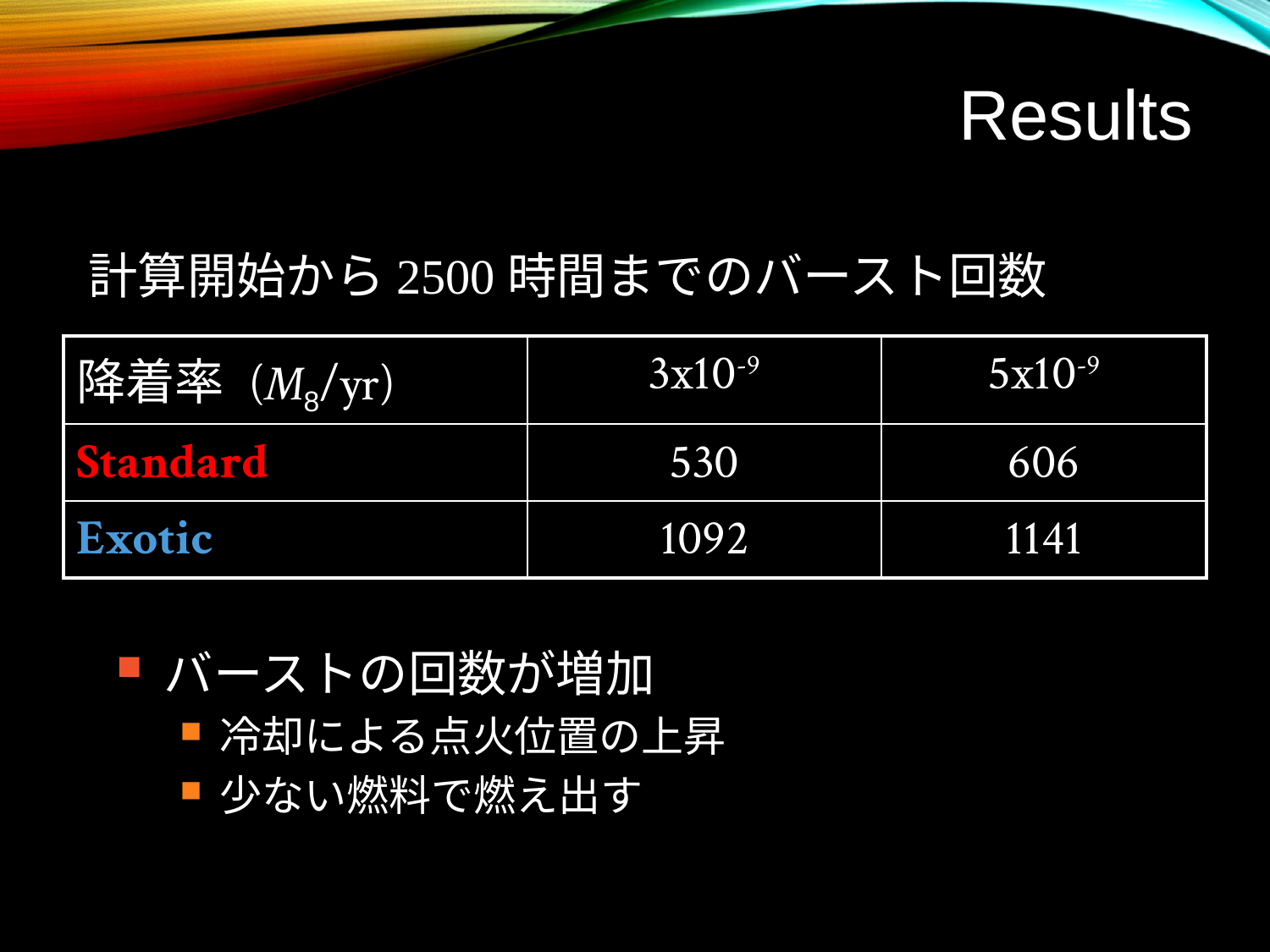

# Results
計算開始から2500時間までのバースト回数
| 降着率 (M8/yr) | 3x10-9 | 5x10-9 |
| --- | --- | --- |
| Standard | 530 | 606 |
| Exotic | 1092 | 1141 |
バーストの回数が増加
冷却による点火位置の上昇
少ない燃料で燃え出す